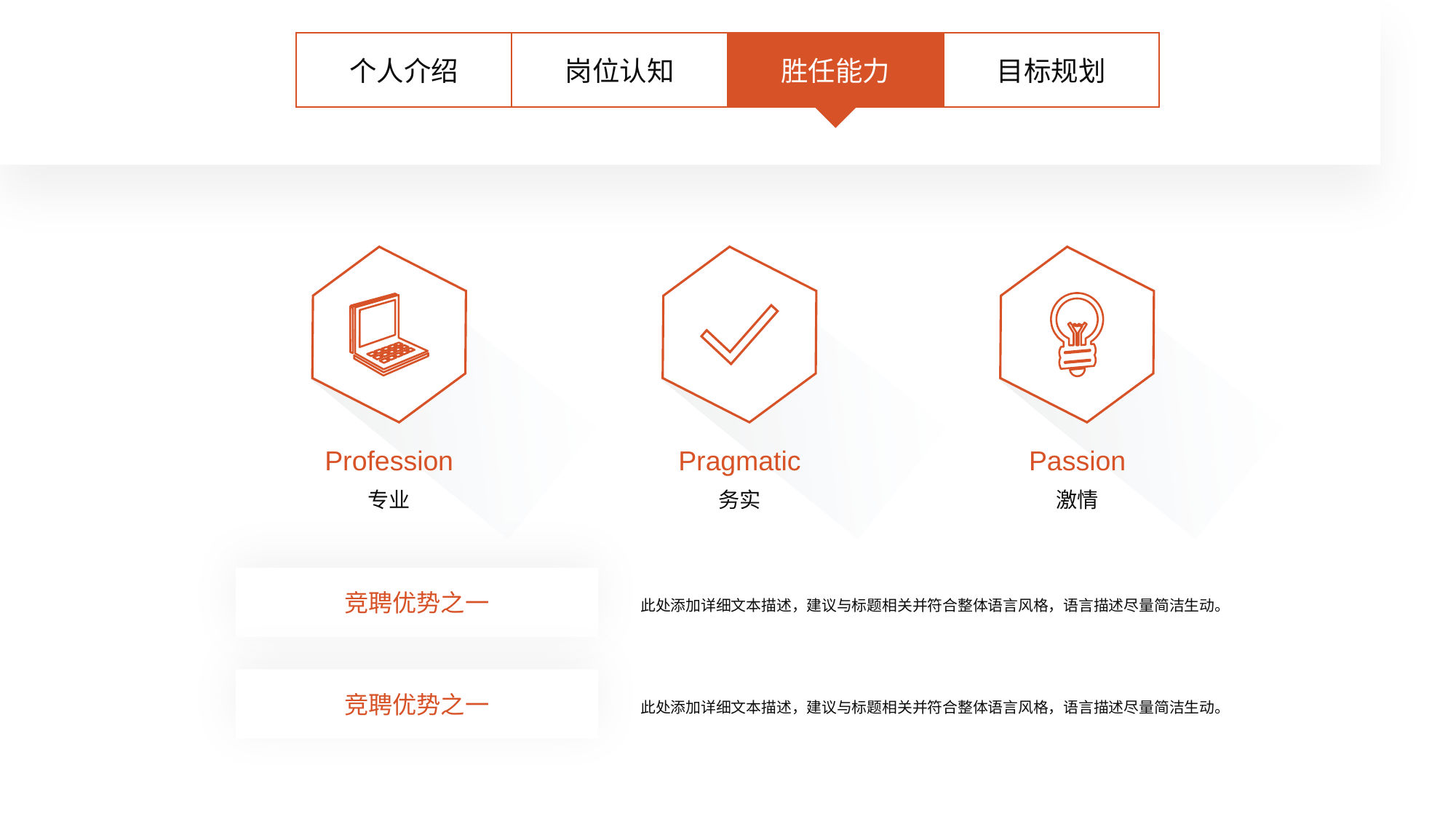

个人介绍
岗位认知
胜任能力
目标规划

Profession
专业

Pragmatic
务实

Passion
激情
竞聘优势之一
此处添加详细文本描述，建议与标题相关并符合整体语言风格，语言描述尽量简洁生动。
竞聘优势之一
此处添加详细文本描述，建议与标题相关并符合整体语言风格，语言描述尽量简洁生动。